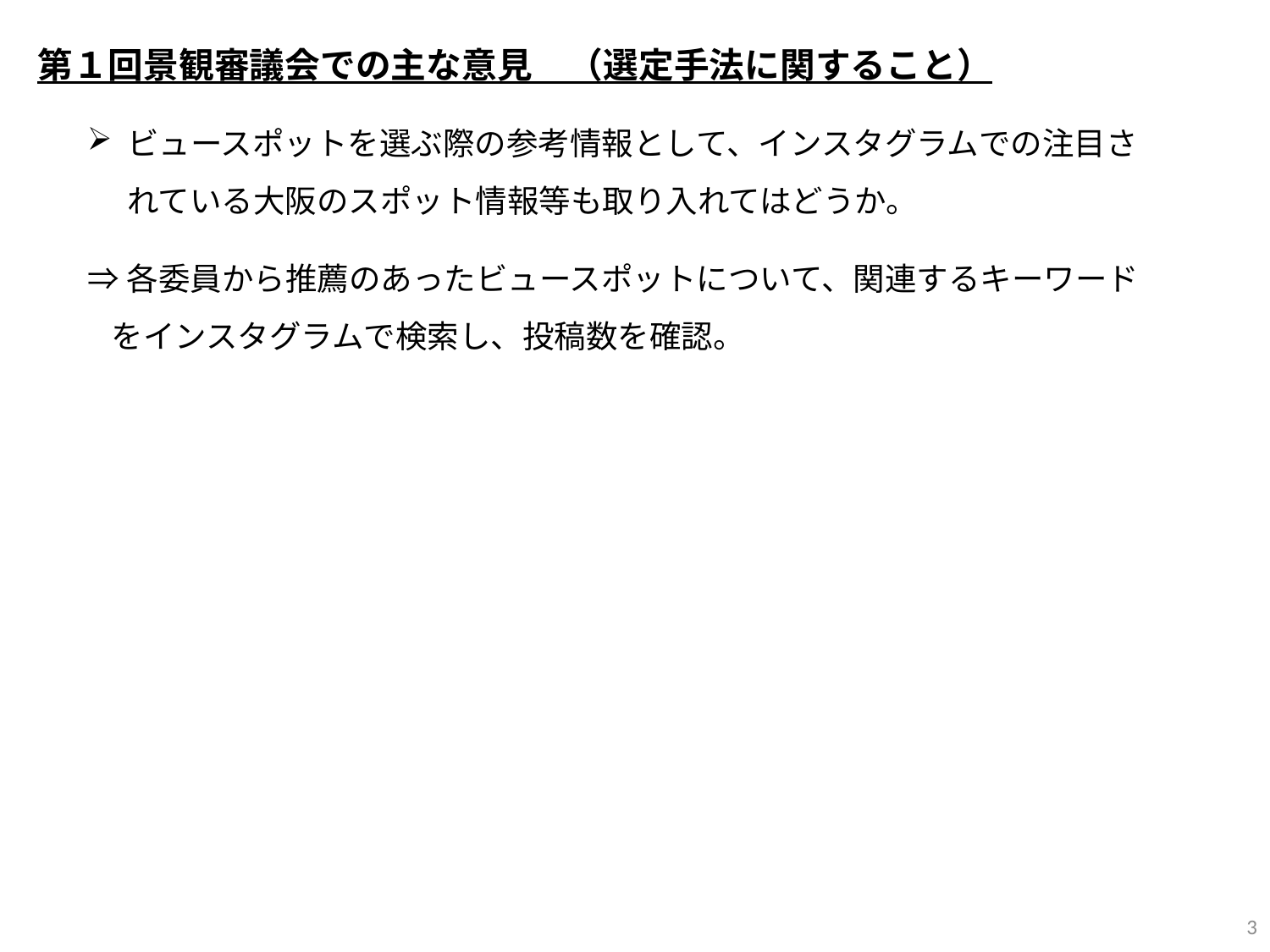

第１回景観審議会での主な意見　（選定手法に関すること）
ビュースポットを選ぶ際の参考情報として、インスタグラムでの注目されている大阪のスポット情報等も取り入れてはどうか。
⇒各委員から推薦のあったビュースポットについて、関連するキーワードをインスタグラムで検索し、投稿数を確認。
3